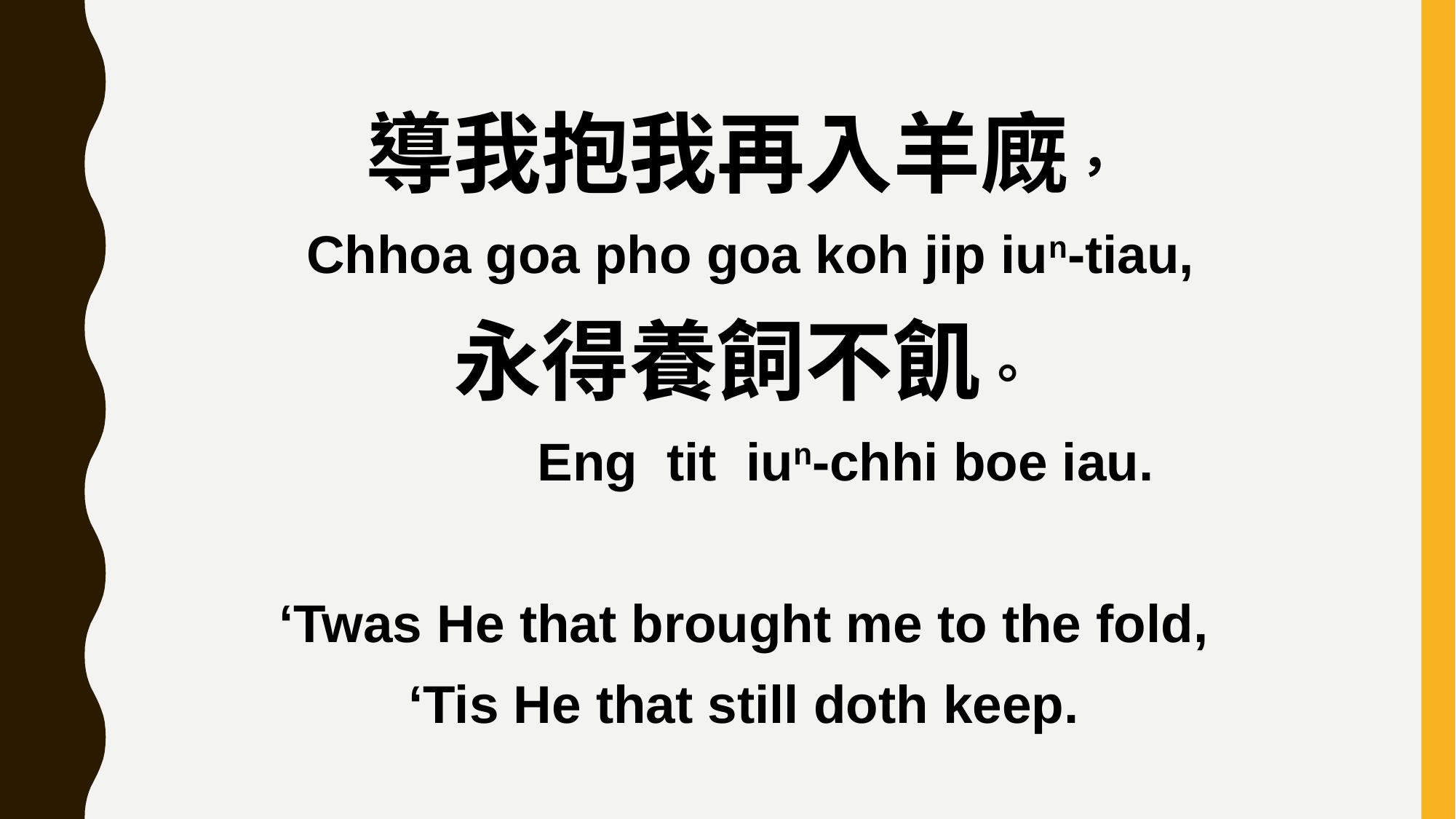

導我抱我再入羊廐，
 Chhoa goa pho goa koh jip iun-tiau,
永得養飼不飢。
                       Eng  tit  iun-chhi boe iau.

‘Twas He that brought me to the fold,
‘Tis He that still doth keep.